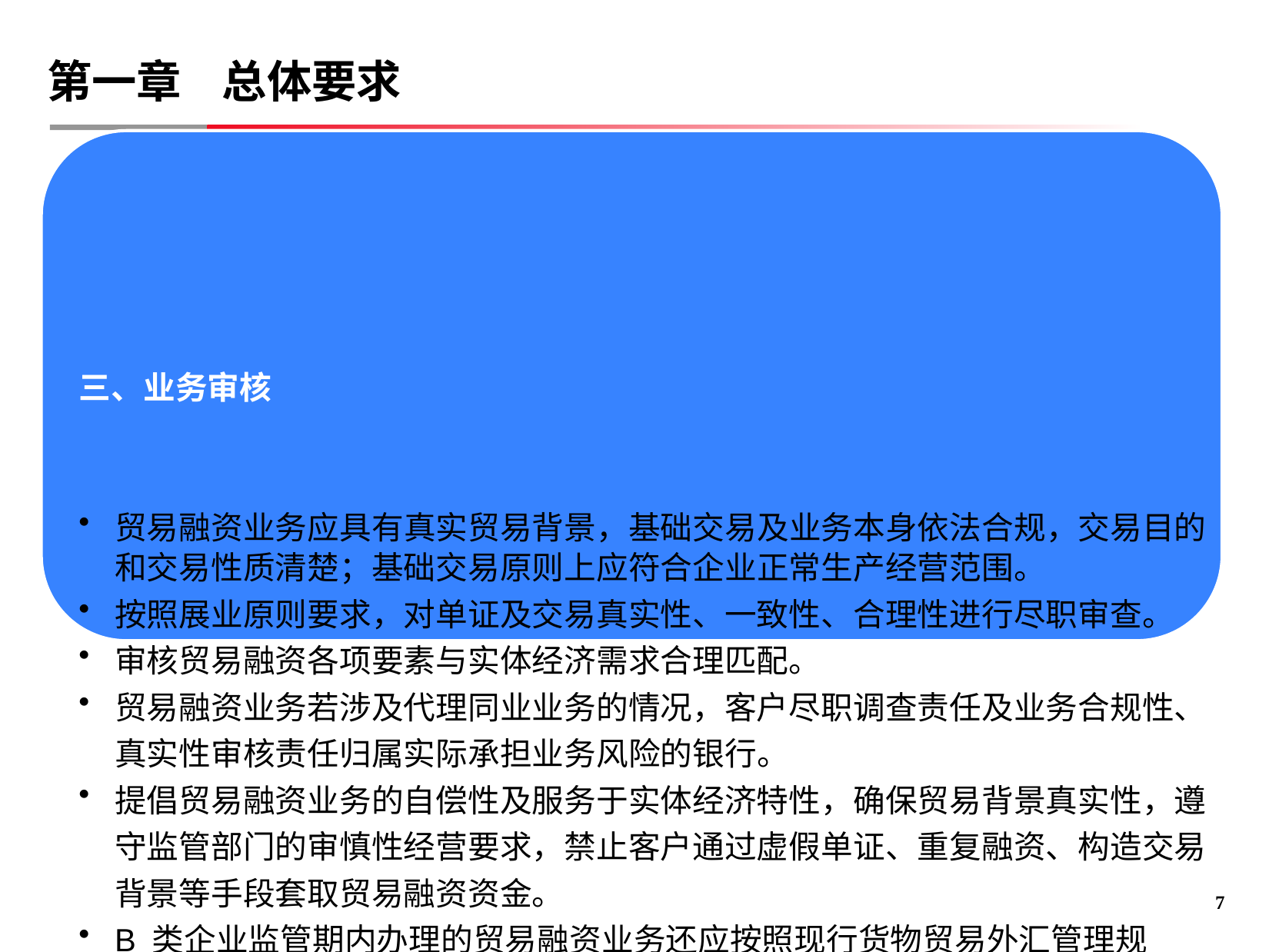

# 第一章    总体要求
三、业务审核
按照展业原则要求，对单证及交易真实性、一致性、合理性进行尽职审查。
审核贸易融资各项要素与实体经济需求合理匹配。
贸易融资业务若涉及代理同业业务的情况，客户尽职调查责任及业务合规性、真实性审核责任归属实际承担业务风险的银行。
提倡贸易融资业务的自偿性及服务于实体经济特性，确保贸易背景真实性，遵守监管部门的审慎性经营要求，禁止客户通过虚假单证、重复融资、构造交易背景等手段套取贸易融资资金。
贸易融资业务应具有真实贸易背景，基础交易及业务本身依法合规，交易目的和交易性质清楚；基础交易原则上应符合企业正常生产经营范围。
7